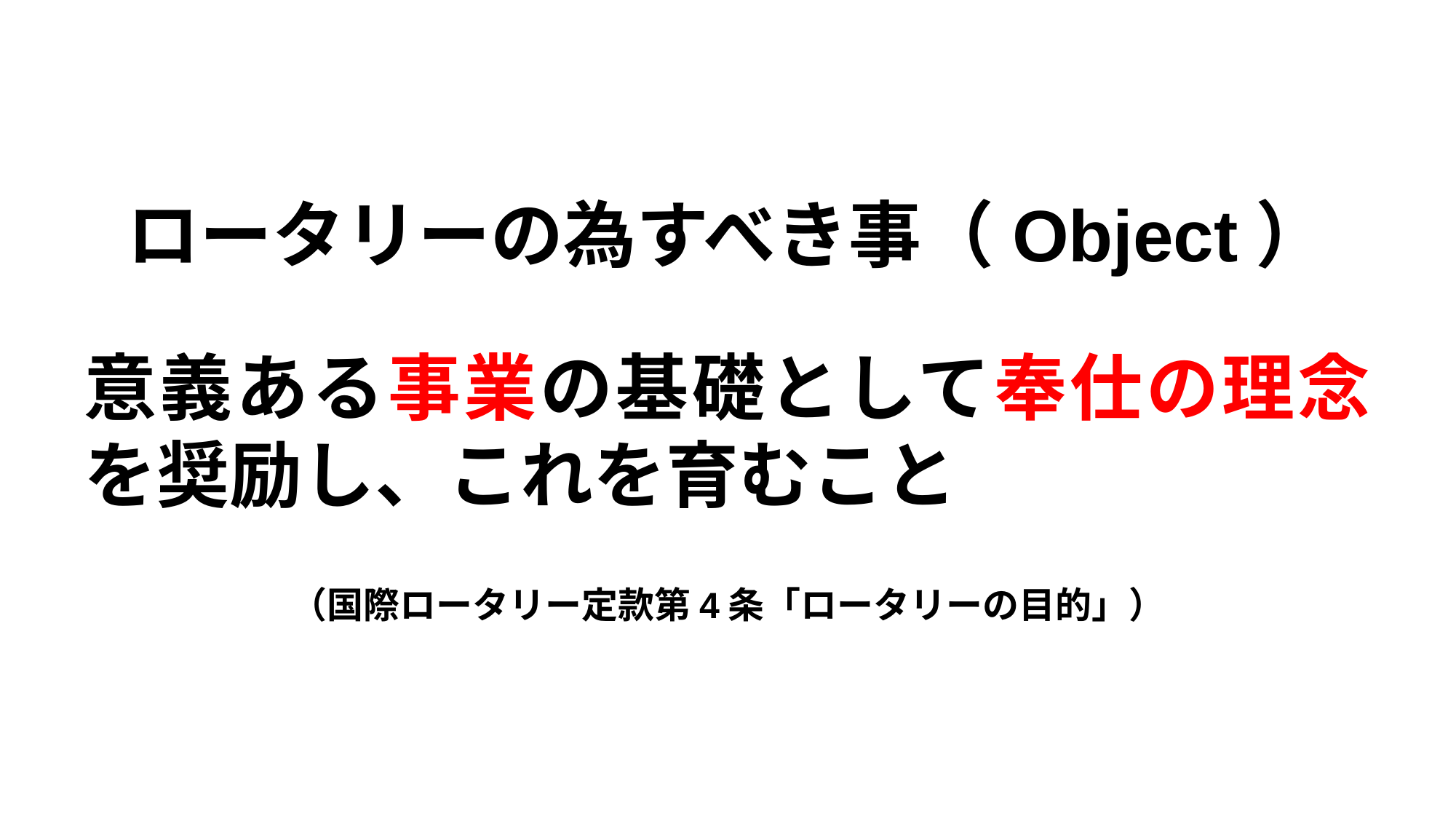

ロータリーの為すべき事（Object）

意義ある事業の基礎として奉仕の理念を奨励し、これを育むこと

（国際ロータリー定款第4条「ロータリーの目的」）